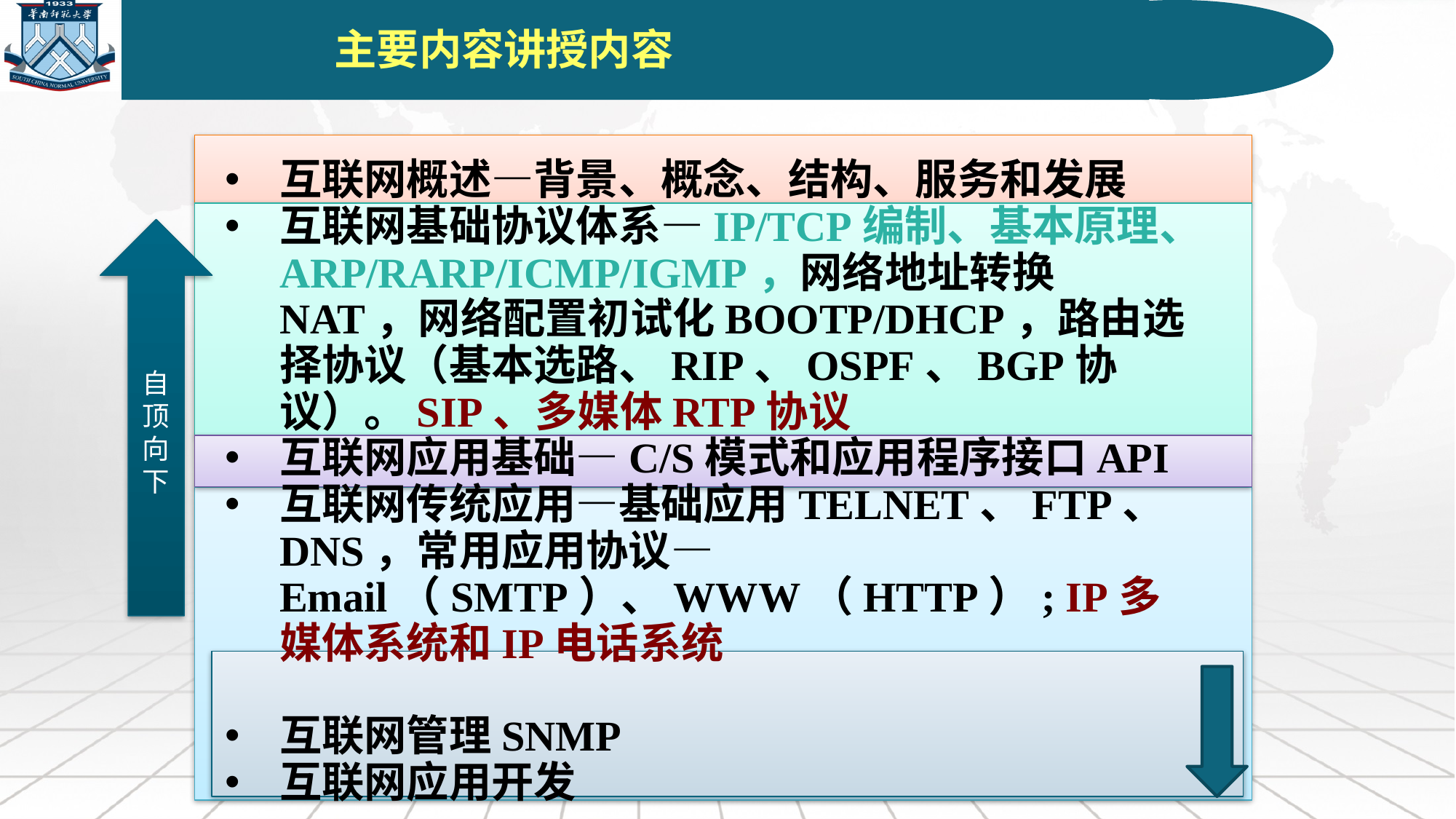

课程共/52学时
第1部分 1次课/3学时
第2部分 3次课/ 9学时
第3部分 2次课/ 6学时
第4部分5次课/ 15学时
第5、6部分 2次课/ 6学时
实验      3次课/ 10学时
习题和复习 1次课/ 3学时
总课时：52学时
主要内容讲授内容

互联网概述—背景、概念、结构、服务和发展
互联网基础协议体系—IP/TCP编制、基本原理、ARP/RARP/ICMP/IGMP，网络地址转换NAT，网络配置初试化BOOTP/DHCP，路由选择协议（基本选路、RIP、OSPF、BGP协议）。SIP、多媒体RTP协议
互联网应用基础—C/S模式和应用程序接口API
互联网传统应用—基础应用TELNET、FTP、DNS，常用应用协议—Email（SMTP）、WWW（HTTP）; IP多媒体系统和IP电话系统

互联网管理SNMP
互联网应用开发

自顶向下